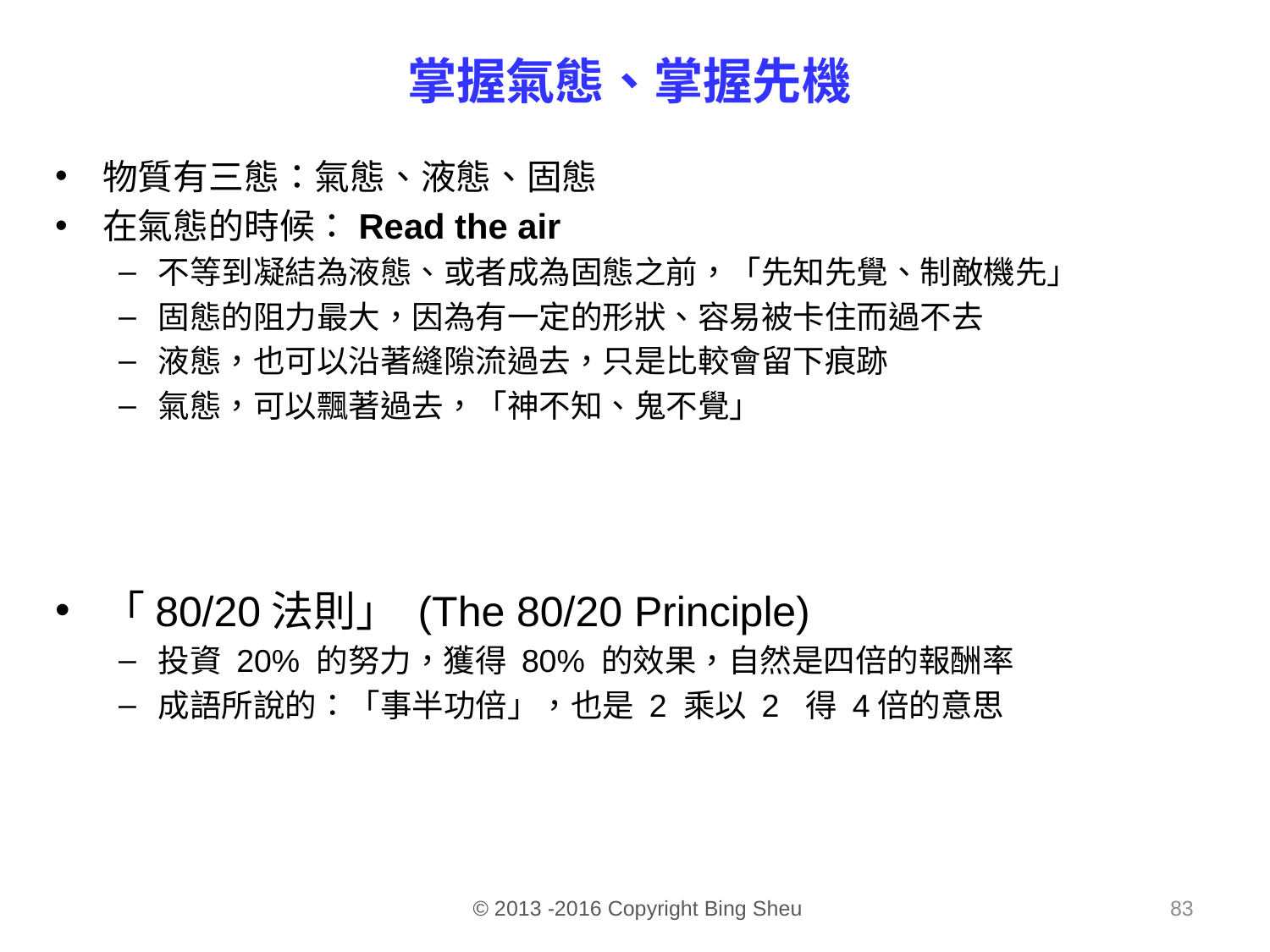

# 掌握氣態、掌握先機
物質有三態：氣態、液態、固態
在氣態的時候：Read the air
不等到凝結為液態、或者成為固態之前，「先知先覺、制敵機先」
固態的阻力最大，因為有一定的形狀、容易被卡住而過不去
液態，也可以沿著縫隙流過去，只是比較會留下痕跡
氣態，可以飄著過去，「神不知、鬼不覺」

「80/20法則」 (The 80/20 Principle)
投資 20% 的努力，獲得 80% 的效果，自然是四倍的報酬率
成語所說的：「事半功倍」，也是 2 乘以 2 得 4倍的意思

83
 © 2013 -2016 Copyright Bing Sheu